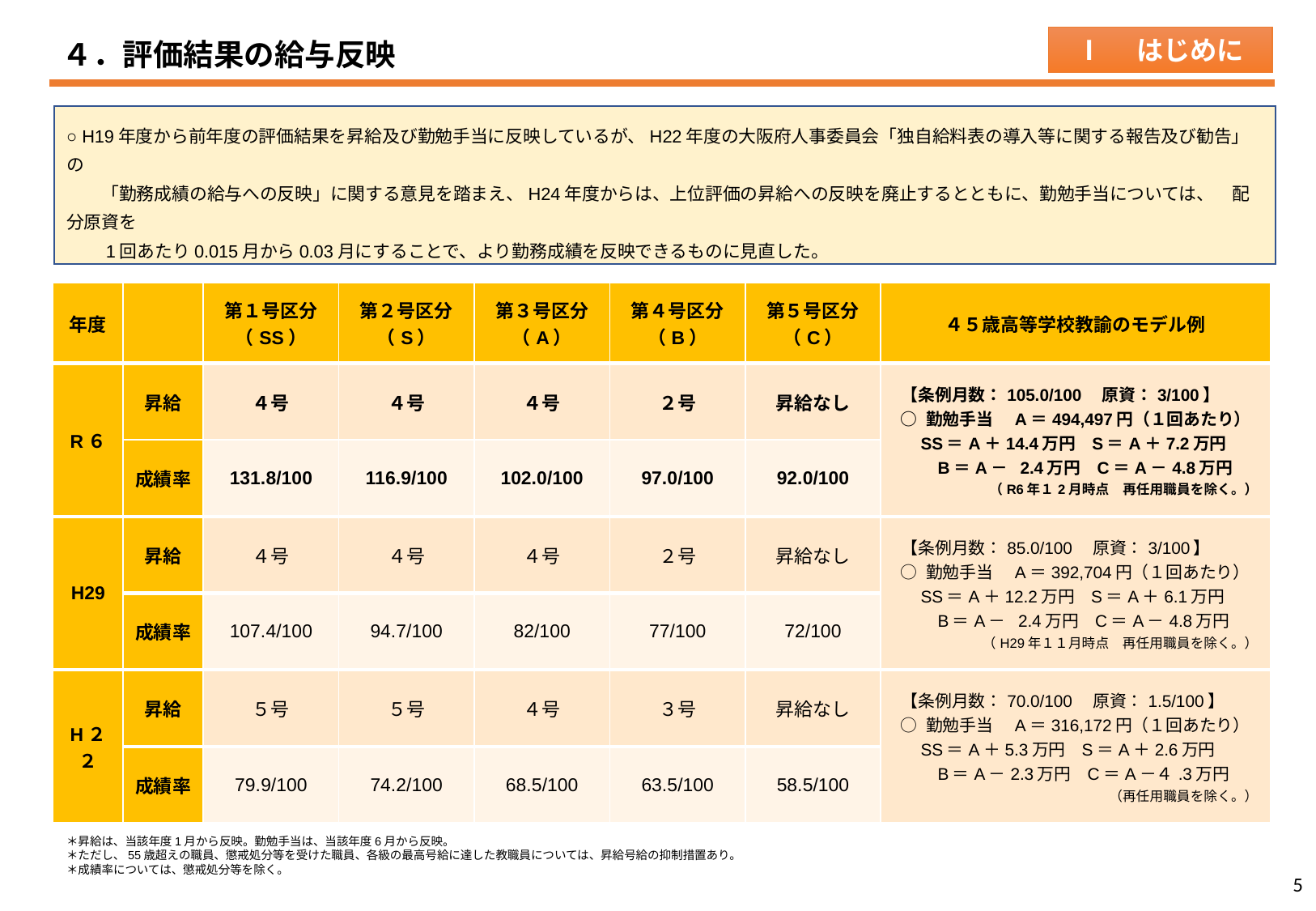

４．評価結果の給与反映
Ⅰ　はじめに

○ H19年度から前年度の評価結果を昇給及び勤勉手当に反映しているが、H22年度の大阪府人事委員会「独自給料表の導入等に関する報告及び勧告」の
　　「勤務成績の給与への反映」に関する意見を踏まえ、H24年度からは、上位評価の昇給への反映を廃止するとともに、勤勉手当については、　配分原資を
　　1回あたり0.015月から0.03月にすることで、より勤務成績を反映できるものに見直した。

○ H26年度からは、再任用職員の前年度の評価結果を勤勉手当に反映している。
| 年度 |  | 第１号区分（SS） | 第２号区分（S） | 第３号区分（A） | 第４号区分（B） | 第５号区分（C） | ４５歳高等学校教諭のモデル例 |
| --- | --- | --- | --- | --- | --- | --- | --- |
| R６ | 昇給 | ４号 | ４号 | ４号 | ２号 | 昇給なし | 【条例月数：105.0/100　原資：3/100】 ○ 勤勉手当　A＝494,497円（１回あたり） SS＝A＋14.4万円 S＝A＋7.2万円 　 B＝A－ 2.4万円 C＝A－4.8万円 （R6年１2月時点　再任用職員を除く。） |
|  | 成績率 | 131.8/100 | 116.9/100 | 102.0/100 | 97.0/100 | 92.0/100 |  |
| H29 | 昇給 | ４号 | ４号 | ４号 | ２号 | 昇給なし | 【条例月数：85.0/100　原資：3/100】 ○ 勤勉手当　A＝392,704円（１回あたり） SS＝A＋12.2万円 S＝A＋6.1万円 　 B＝A－ 2.4万円 C＝A－4.8万円 （H29年１１月時点　再任用職員を除く。） |
|  | 成績率 | 107.4/100 | 94.7/100 | 82/100 | 77/100 | 72/100 |  |
| H２２ | 昇給 | ５号 | ５号 | ４号 | ３号 | 昇給なし | 【条例月数：70.0/100　原資：1.5/100】 ○ 勤勉手当　A＝316,172円（１回あたり） SS＝A＋5.3万円 S＝A＋2.6万円 　 B＝A－2.3万円 C＝A－４.3万円 （再任用職員を除く。） |
|  | 成績率 | 79.9/100 | 74.2/100 | 68.5/100 | 63.5/100 | 58.5/100 |  |
＊昇給は、当該年度1月から反映。勤勉手当は、当該年度6月から反映。
＊ただし、55歳超えの職員、懲戒処分等を受けた職員、各級の最高号給に達した教職員については、昇給号給の抑制措置あり。
＊成績率については、懲戒処分等を除く。

5